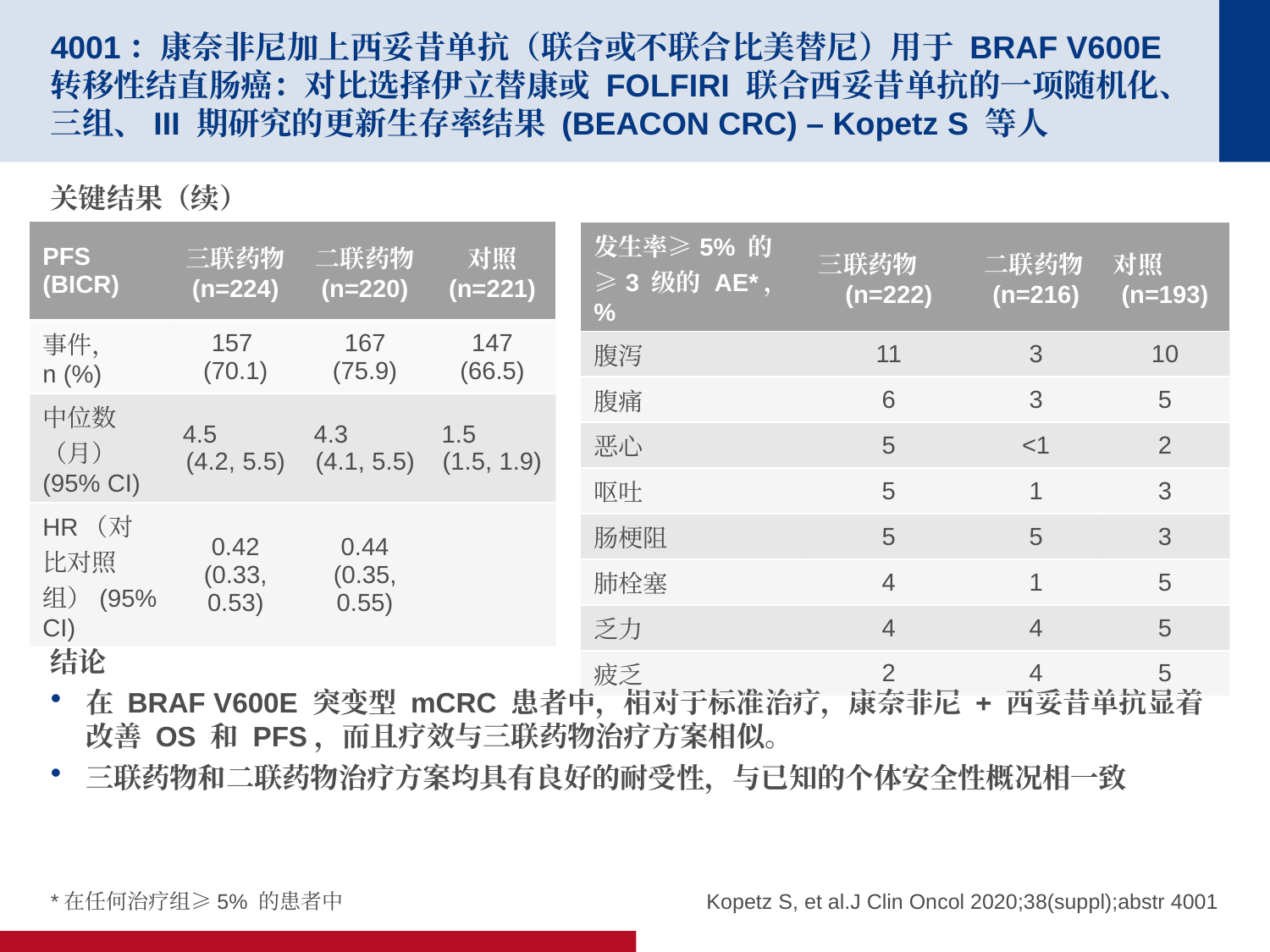

# 4001：康奈非尼加上西妥昔单抗（联合或不联合比美替尼）用于 BRAF V600E 转移性结直肠癌：对比选择伊立替康或 FOLFIRI 联合西妥昔单抗的一项随机化、三组、III 期研究的更新生存率结果 (BEACON CRC) – Kopetz S 等人
关键结果（续）
结论
在 BRAF V600E 突变型 mCRC 患者中，相对于标准治疗，康奈非尼 + 西妥昔单抗显着改善 OS 和 PFS，而且疗效与三联药物治疗方案相似。
三联药物和二联药物治疗方案均具有良好的耐受性，与已知的个体安全性概况相一致
| PFS (BICR) | 三联药物 (n=224) | 二联药物 (n=220) | 对照 (n=221) |
| --- | --- | --- | --- |
| 事件， n (%) | 157 (70.1) | 167 (75.9) | 147 (66.5) |
| 中位数（月）(95% CI) | 4.5 (4.2, 5.5) | 4.3 (4.1, 5.5) | 1.5 (1.5, 1.9) |
| HR（对比对照组）(95% CI) | 0.42 (0.33, 0.53) | 0.44 (0.35, 0.55) |  |
| 发生率≥5% 的≥3 级的 AE\*，% | 三联药物 (n=222) | 二联药物 (n=216) | 对照 (n=193) |
| --- | --- | --- | --- |
| 腹泻 | 11 | 3 | 10 |
| 腹痛 | 6 | 3 | 5 |
| 恶心 | 5 | <1 | 2 |
| 呕吐 | 5 | 1 | 3 |
| 肠梗阻 | 5 | 5 | 3 |
| 肺栓塞 | 4 | 1 | 5 |
| 乏力 | 4 | 4 | 5 |
| 疲乏 | 2 | 4 | 5 |
*在任何治疗组≥5% 的患者中
Kopetz S, et al.J Clin Oncol 2020;38(suppl);abstr 4001